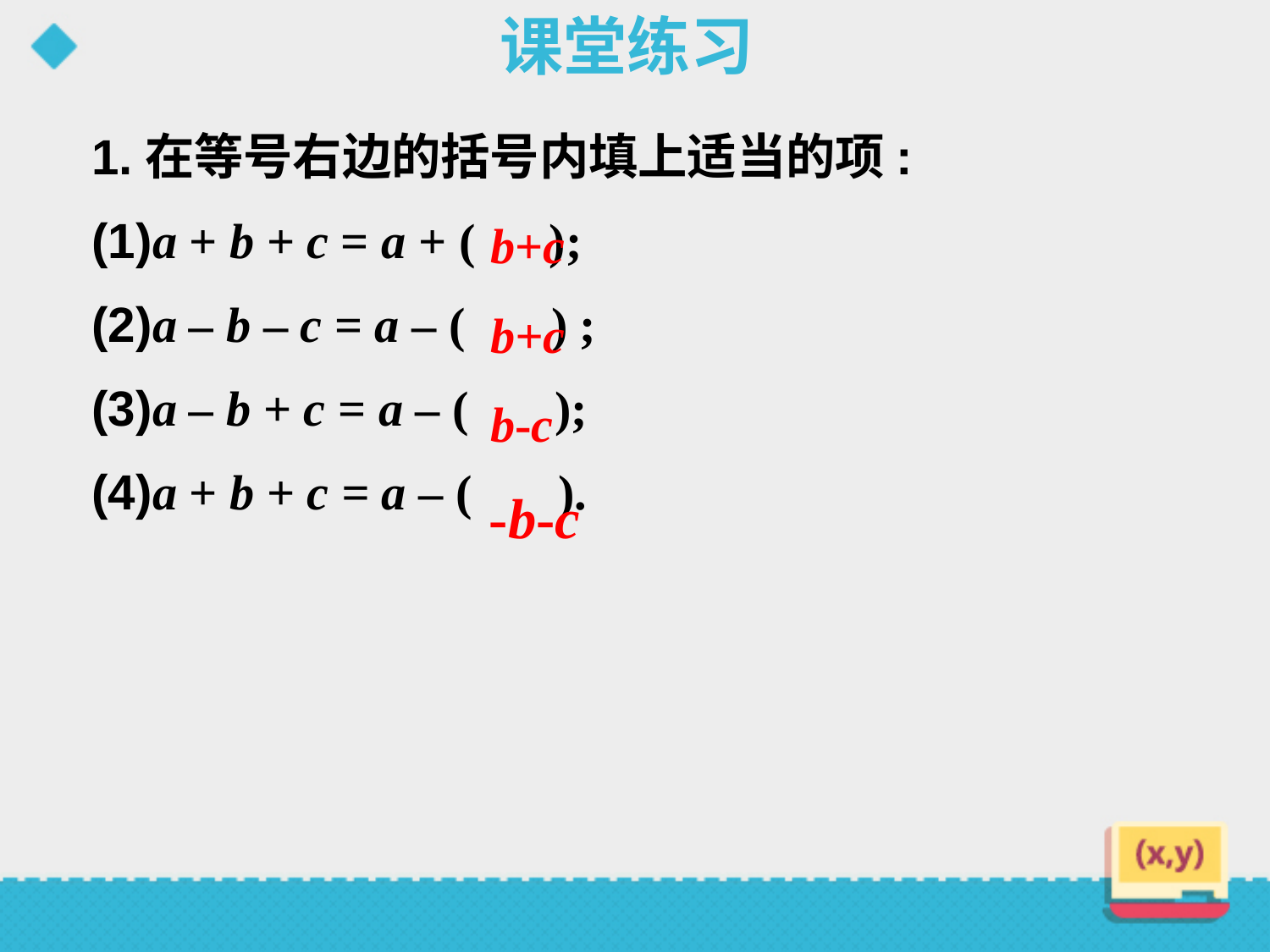

课堂练习
1.在等号右边的括号内填上适当的项:
(1)a + b + c = a + (      );
(2)a – b – c = a – (       ) ;
(3)a – b + c = a – (       );
(4)a + b + c = a – (       ).
b+c
b+c
b-c
-b-c